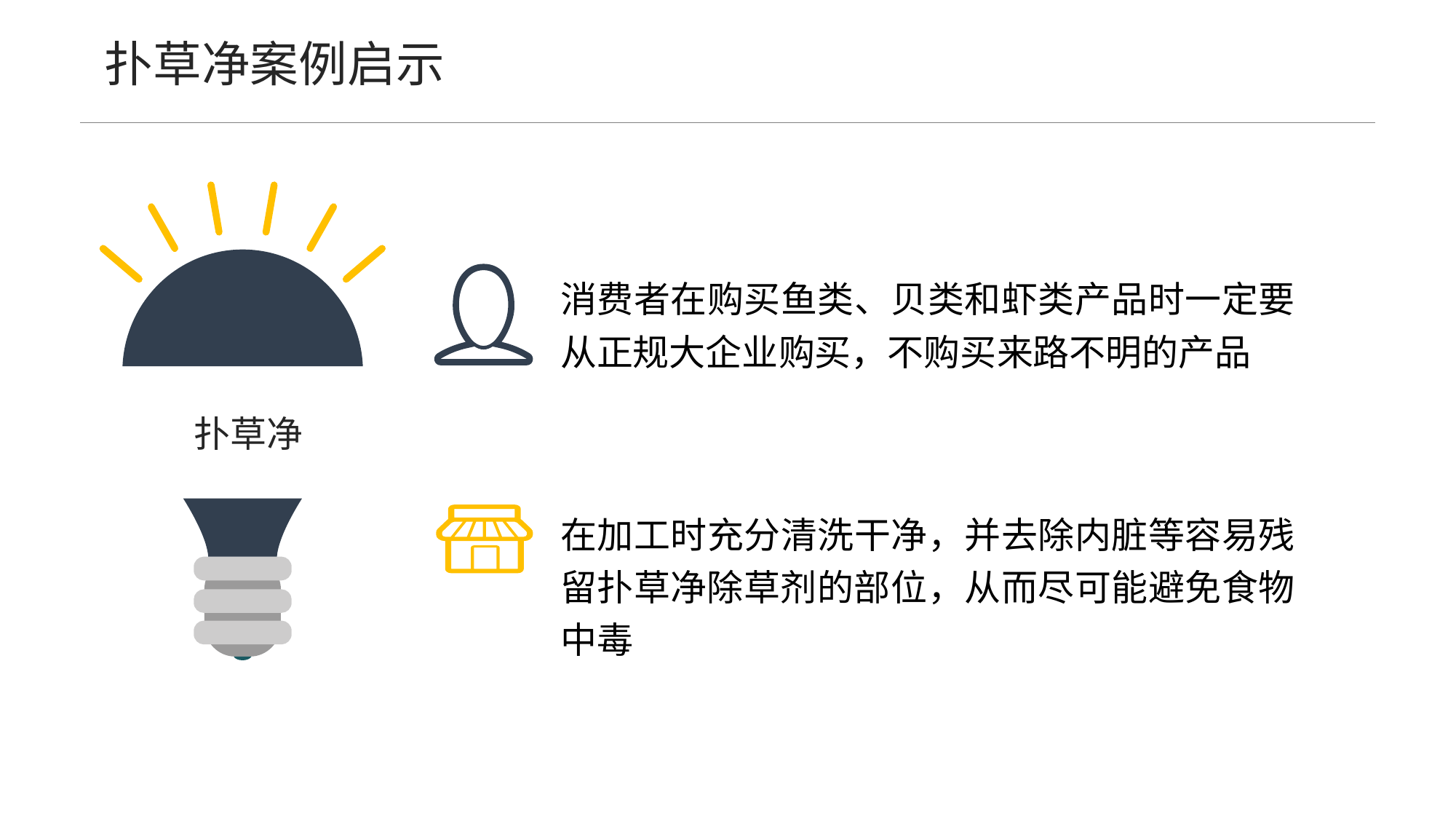

扑草净案例启示

消费者在购买鱼类、贝类和虾类产品时一定要从正规大企业购买，不购买来路不明的产品

扑草净
在加工时充分清洗干净，并去除内脏等容易残留扑草净除草剂的部位，从而尽可能避免食物中毒